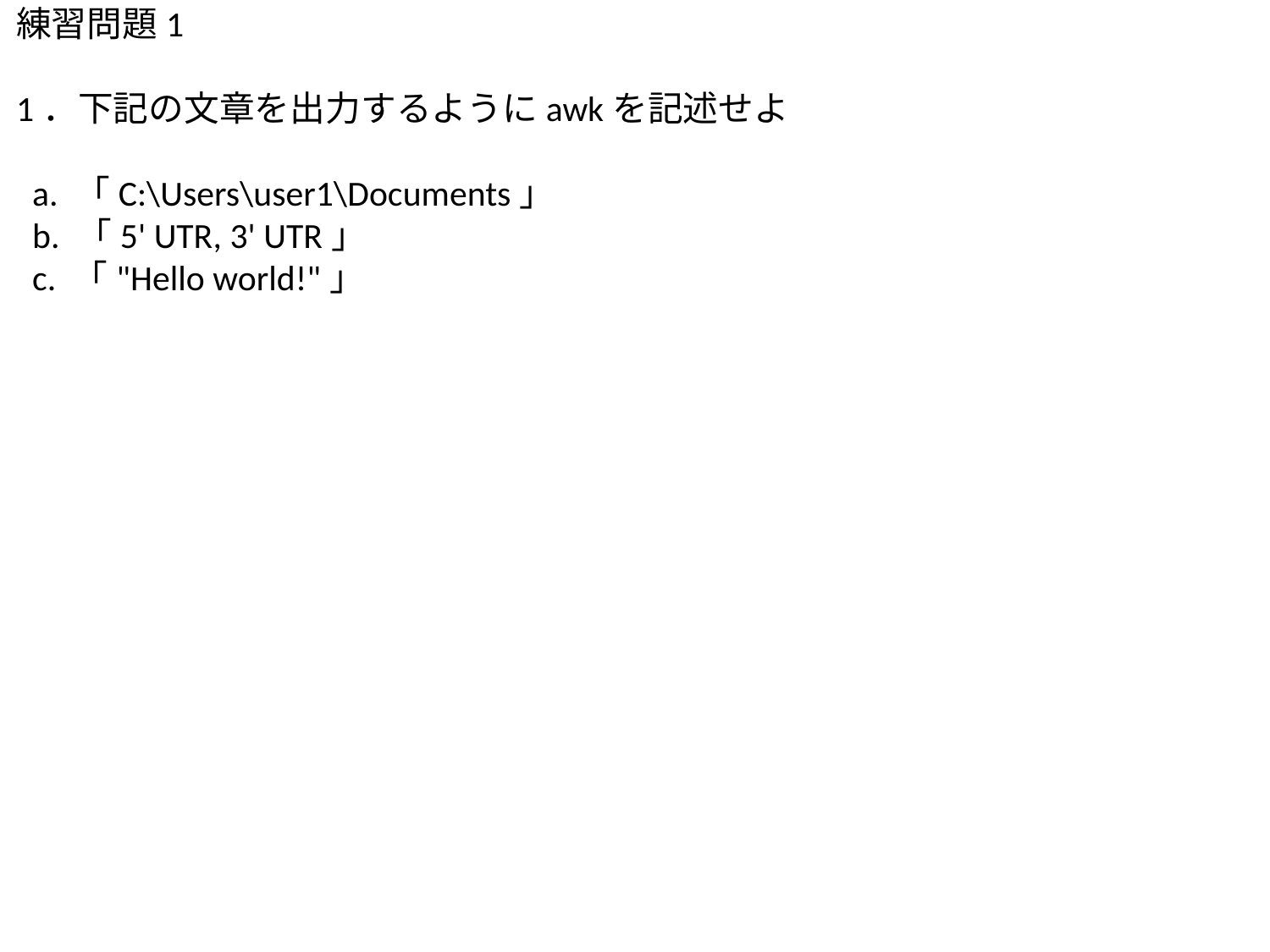

練習問題1

1．下記の文章を出力するようにawkを記述せよ

  a. 「C:\Users\user1\Documents」
  b. 「5' UTR, 3' UTR」
  c. 「"Hello world!"」